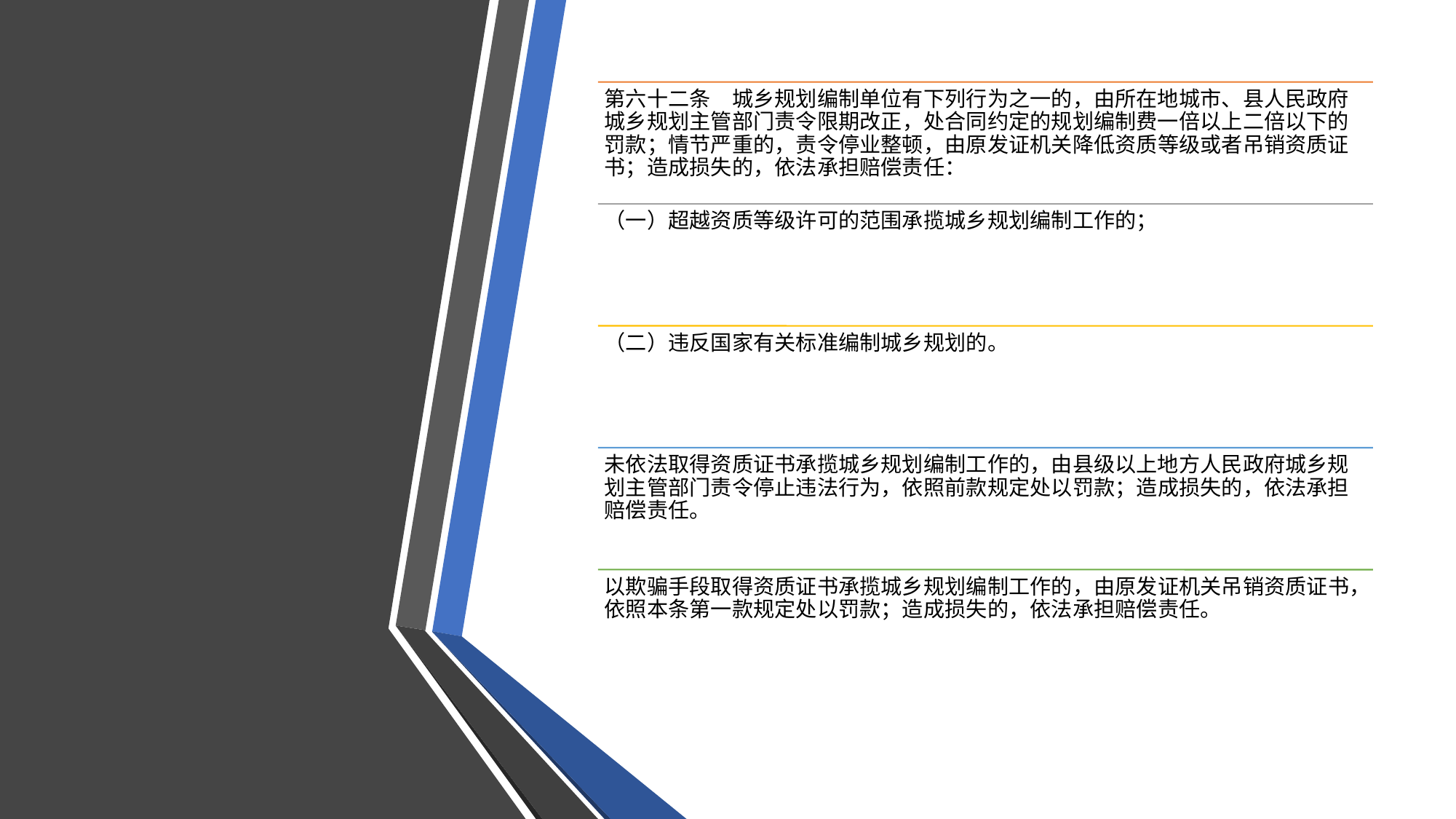

#
第六十二条　城乡规划编制单位有下列行为之一的，由所在地城市、县人民政府城乡规划主管部门责令限期改正，处合同约定的规划编制费一倍以上二倍以下的罚款；情节严重的，责令停业整顿，由原发证机关降低资质等级或者吊销资质证书；造成损失的，依法承担赔偿责任：
（一）超越资质等级许可的范围承揽城乡规划编制工作的；
（二）违反国家有关标准编制城乡规划的。
未依法取得资质证书承揽城乡规划编制工作的，由县级以上地方人民政府城乡规划主管部门责令停止违法行为，依照前款规定处以罚款；造成损失的，依法承担赔偿责任。
以欺骗手段取得资质证书承揽城乡规划编制工作的，由原发证机关吊销资质证书，依照本条第一款规定处以罚款；造成损失的，依法承担赔偿责任。